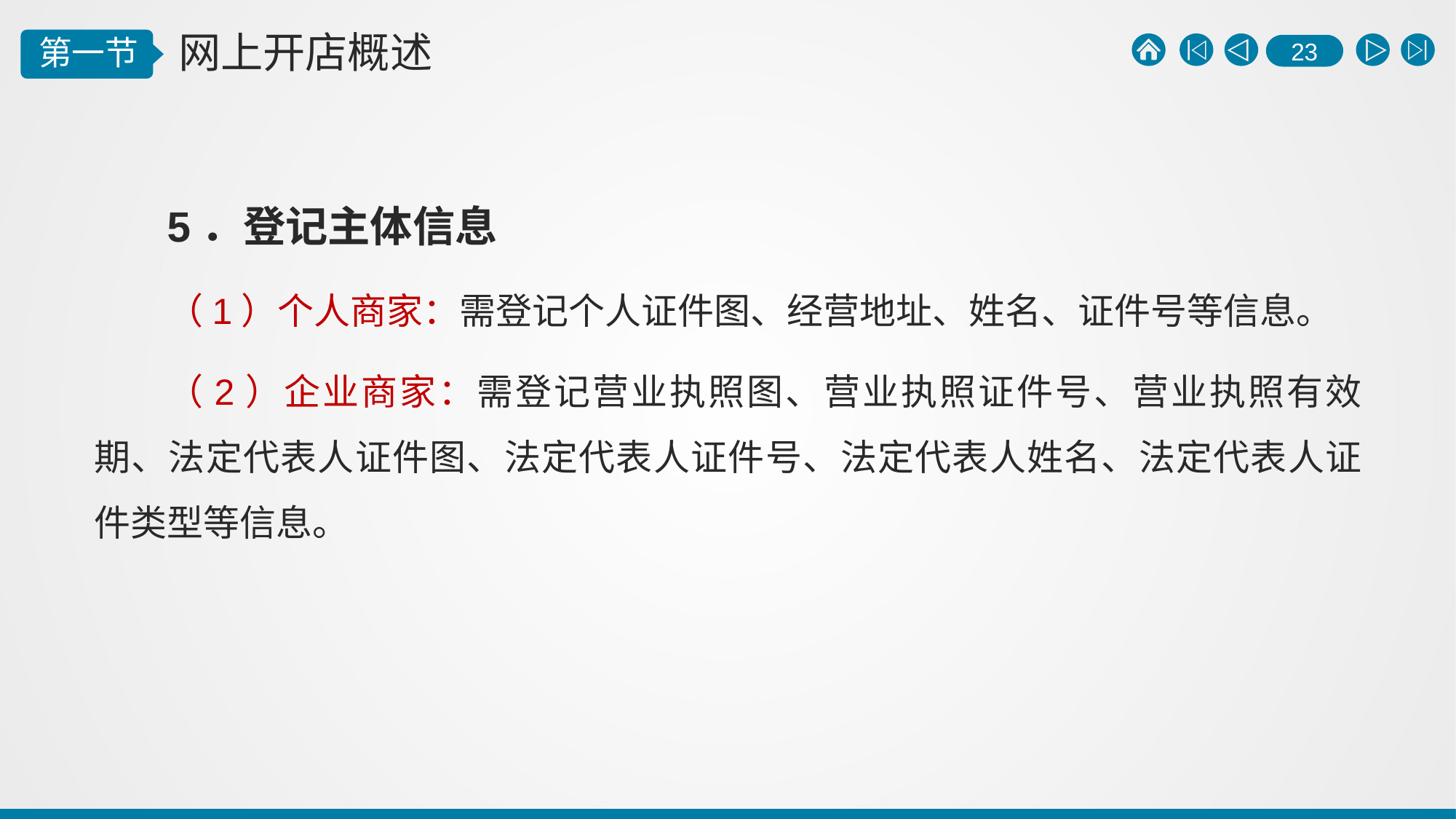

5．登记主体信息
（1）个人商家：需登记个人证件图、经营地址、姓名、证件号等信息。
（2）企业商家：需登记营业执照图、营业执照证件号、营业执照有效期、法定代表人证件图、法定代表人证件号、法定代表人姓名、法定代表人证件类型等信息。